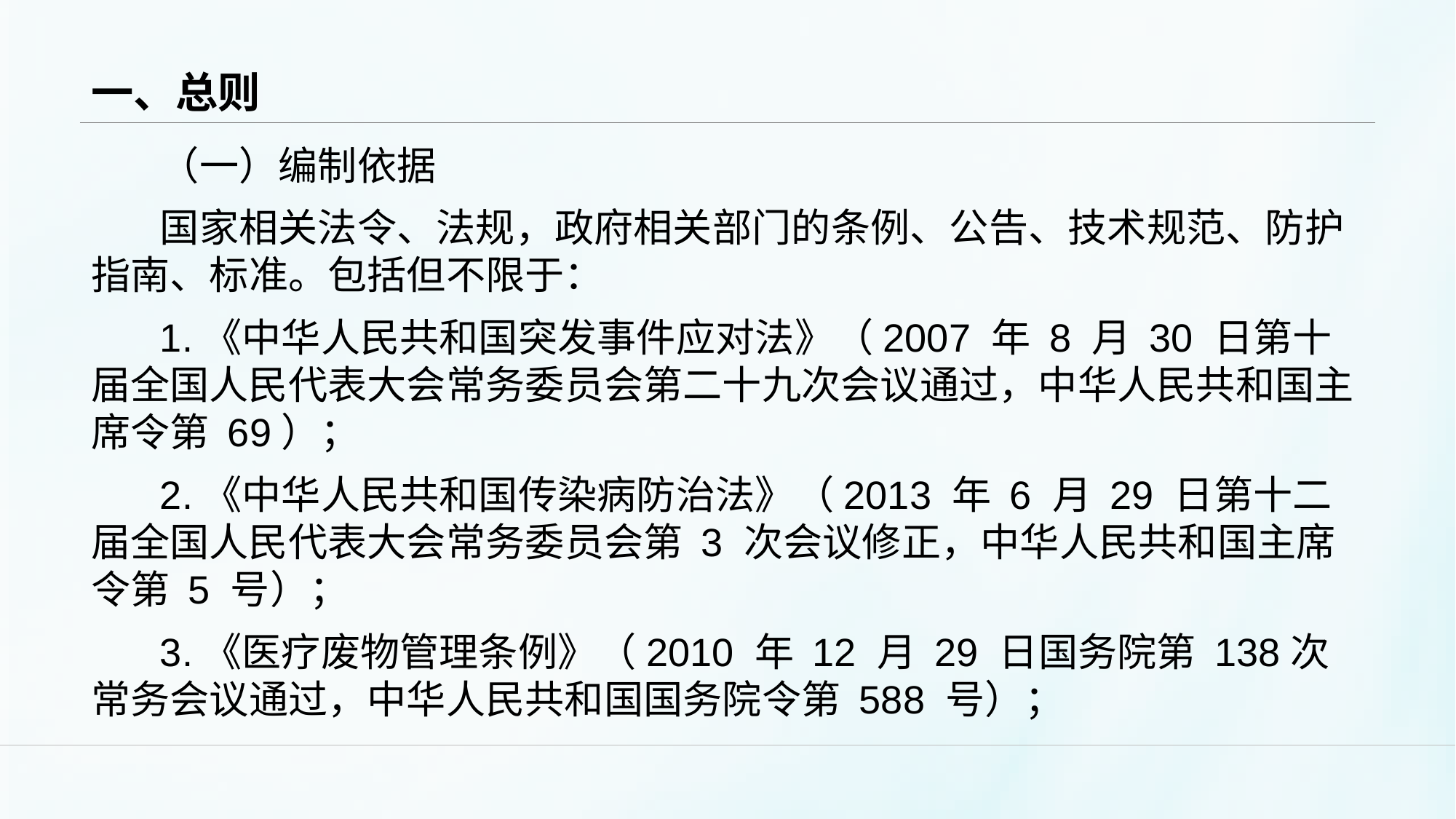

# 一、总则
（一）编制依据
国家相关法令、法规，政府相关部门的条例、公告、技术规范、防护指南、标准。包括但不限于：
1.《中华人民共和国突发事件应对法》（2007 年 8 月 30 日第十届全国人民代表大会常务委员会第二十九次会议通过，中华人民共和国主席令第 69）；
2.《中华人民共和国传染病防治法》（2013 年 6 月 29 日第十二届全国人民代表大会常务委员会第 3 次会议修正，中华人民共和国主席令第 5 号）；
3.《医疗废物管理条例》（2010 年 12 月 29 日国务院第 138次常务会议通过，中华人民共和国国务院令第 588 号）；